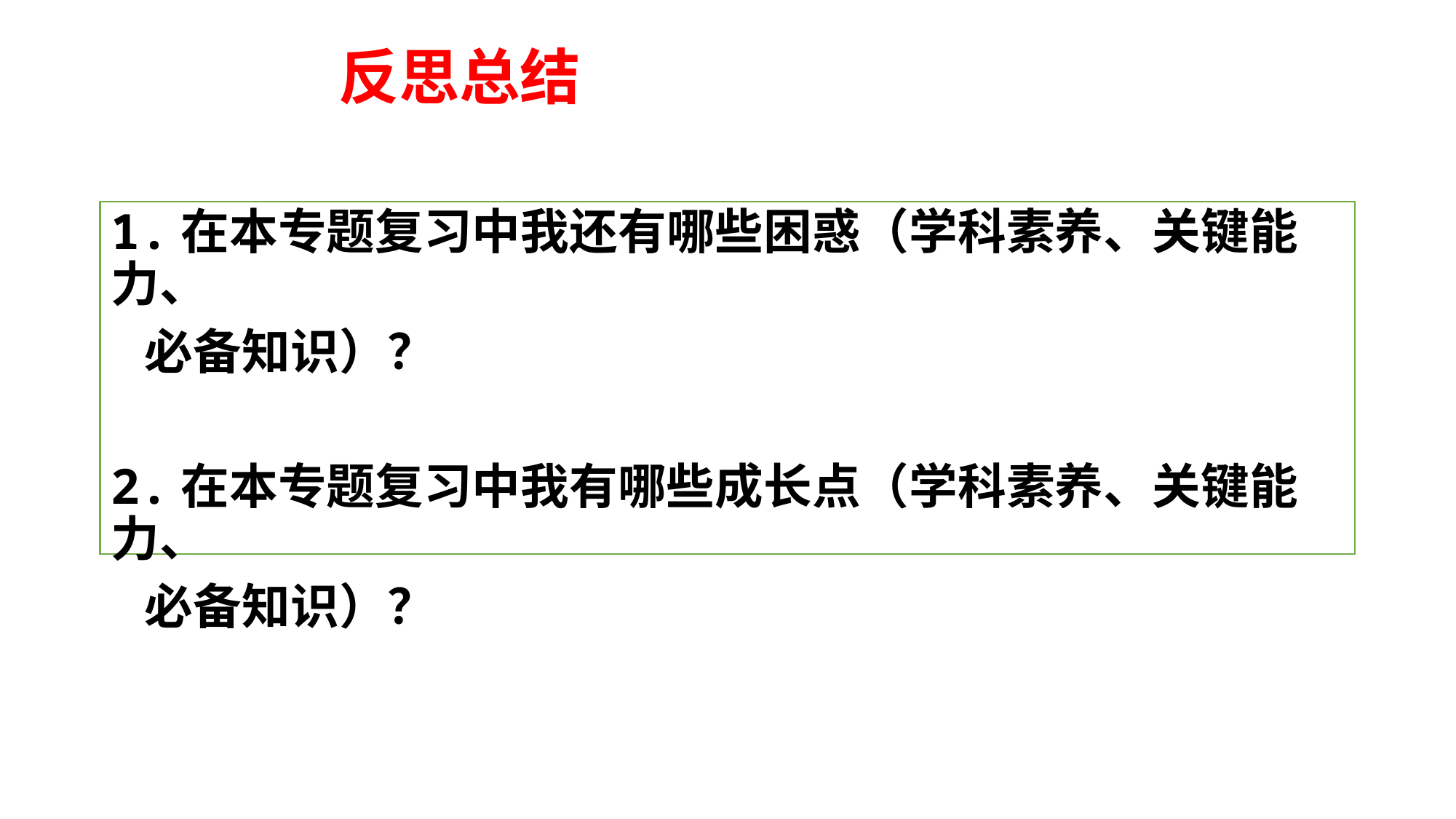

# 反思总结
1.在本专题复习中我还有哪些困惑（学科素养、关键能力、
  必备知识）？

2.在本专题复习中我有哪些成长点（学科素养、关键能力、
  必备知识）？